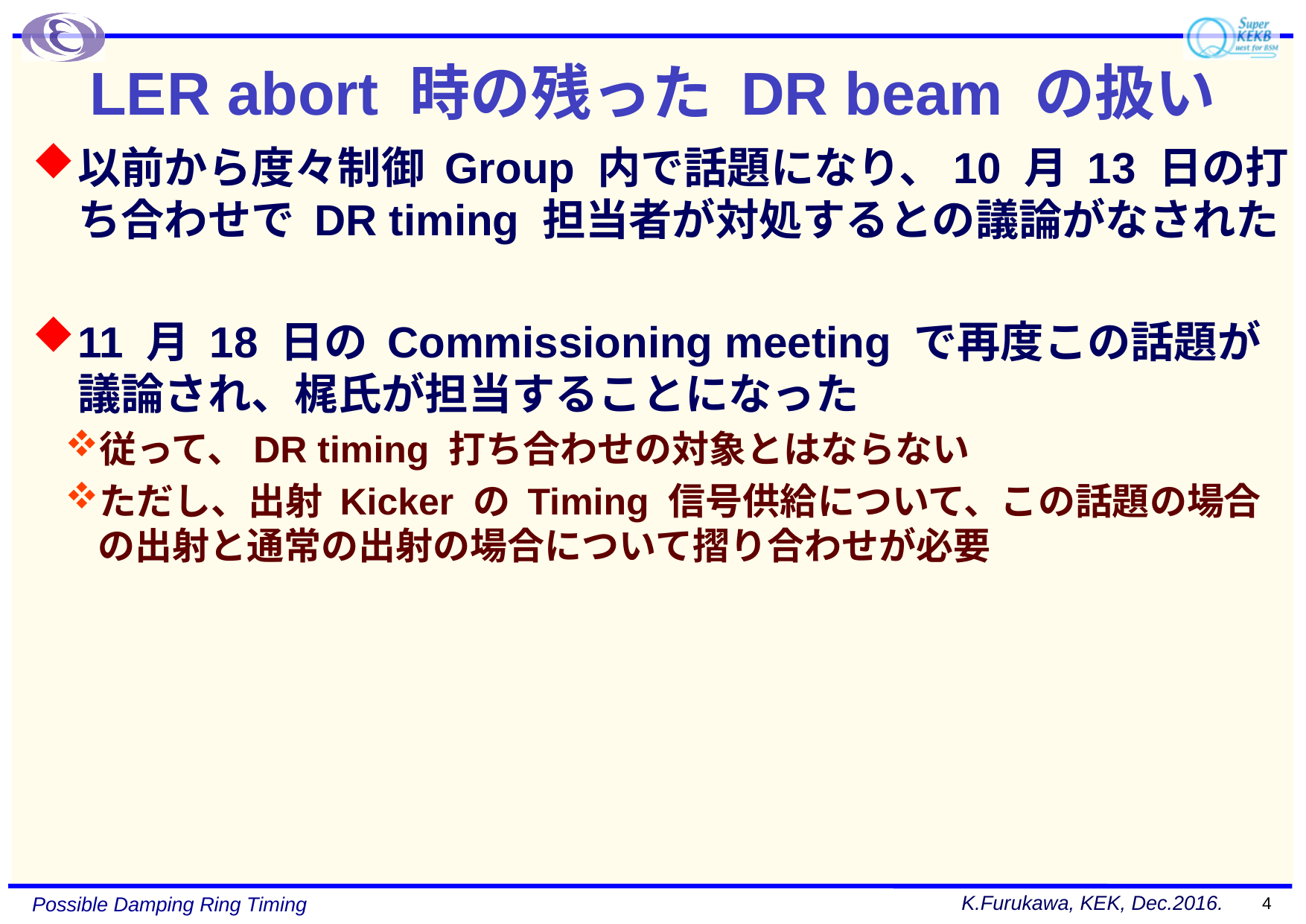

# LER abort 時の残った DR beam の扱い
以前から度々制御 Group 内で話題になり、10 月 13 日の打ち合わせで DR timing 担当者が対処するとの議論がなされた

11 月 18 日の Commissioning meeting で再度この話題が議論され、梶氏が担当することになった
従って、DR timing 打ち合わせの対象とはならない
ただし、出射 Kicker の Timing 信号供給について、この話題の場合の出射と通常の出射の場合について摺り合わせが必要
4